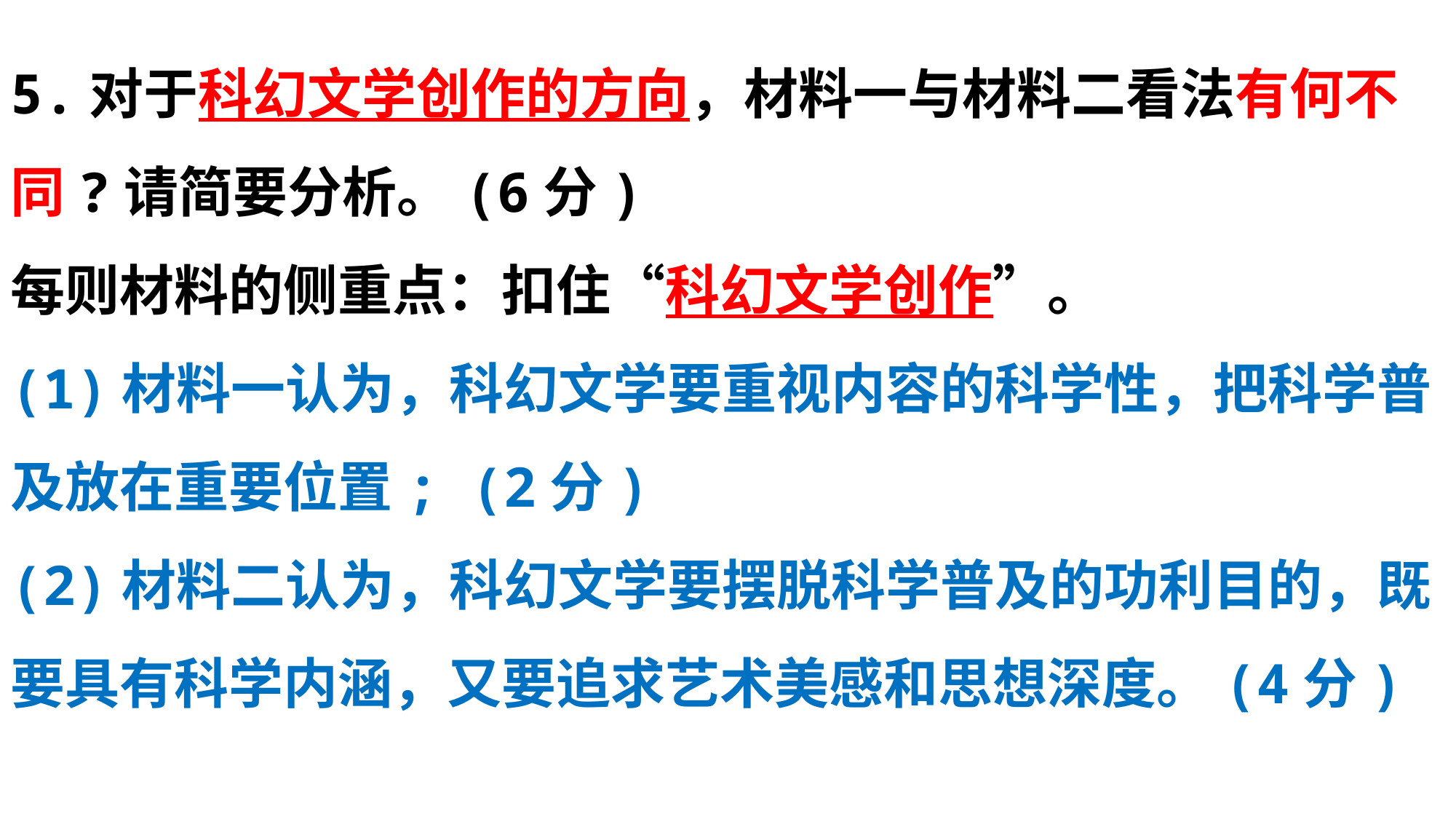

5.对于科幻文学创作的方向，材料一与材料二看法有何不同?请简要分析。(6分)
每则材料的侧重点：扣住“科幻文学创作”。
(1)材料一认为，科幻文学要重视内容的科学性，把科学普及放在重要位置; (2分)
(2)材料二认为，科幻文学要摆脱科学普及的功利目的，既要具有科学内涵，又要追求艺术美感和思想深度。(4分)